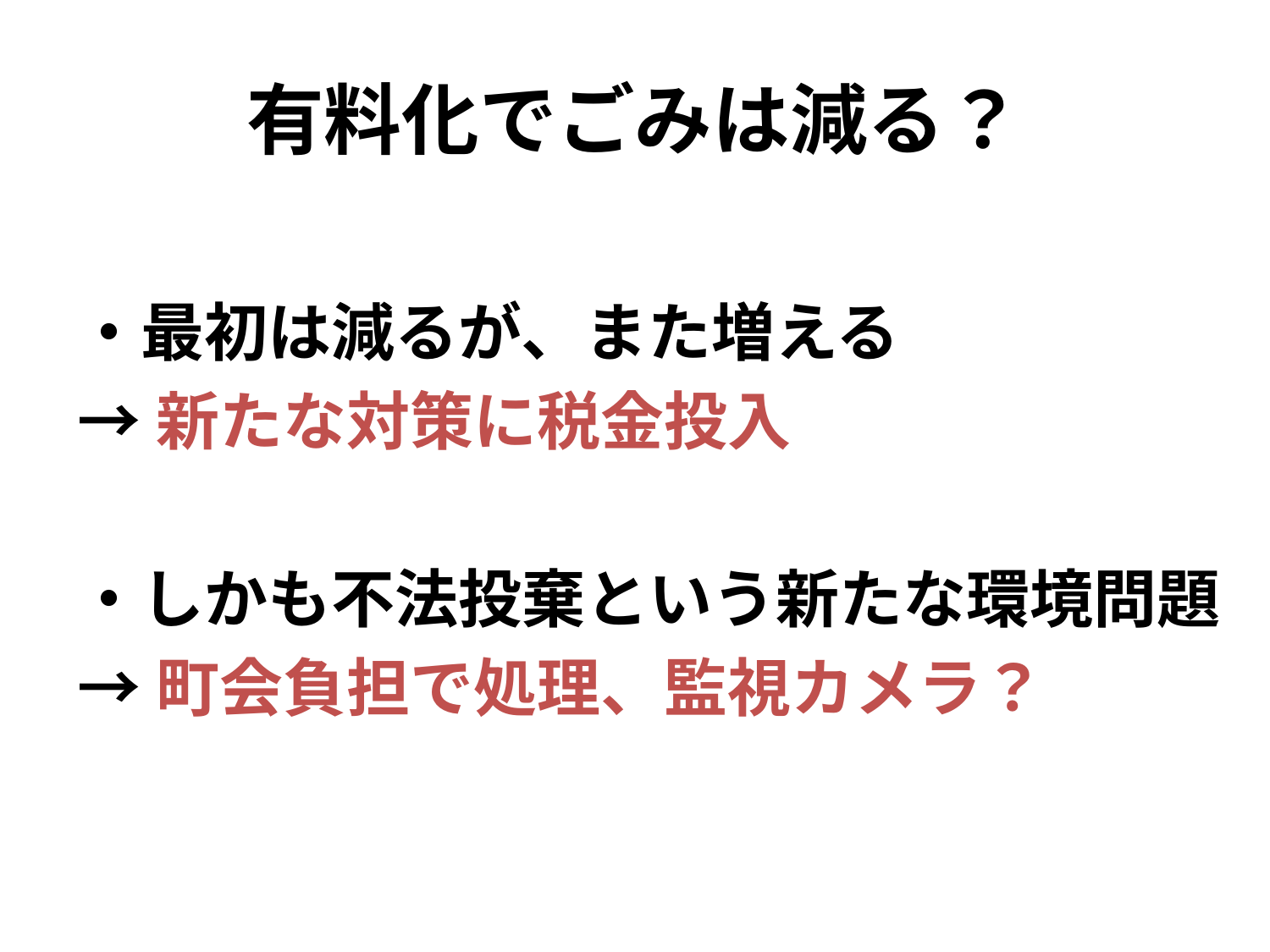

# 有料化でごみは減る？
・最初は減るが、また増える
→新たな対策に税金投入

・しかも不法投棄という新たな環境問題
→町会負担で処理、監視カメラ？